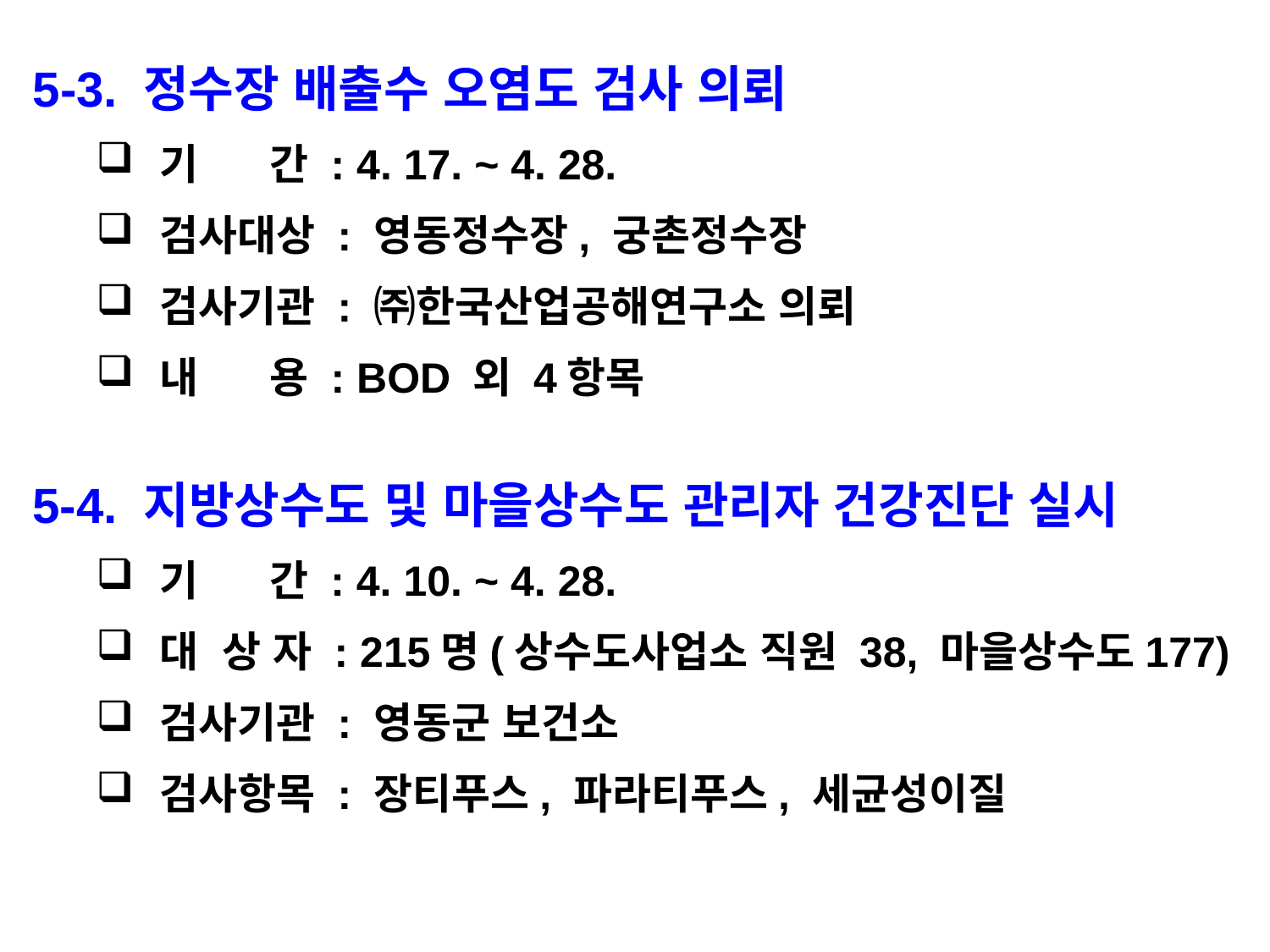

5-3. 정수장 배출수 오염도 검사 의뢰
기      간 : 4. 17. ~ 4. 28.
검사대상 : 영동정수장, 궁촌정수장
검사기관 : ㈜한국산업공해연구소 의뢰
내      용 : BOD 외 4항목

5-4. 지방상수도 및 마을상수도 관리자 건강진단 실시
기      간 : 4. 10. ~ 4. 28.
대  상 자 : 215명(상수도사업소 직원 38, 마을상수도177)
검사기관 : 영동군 보건소
검사항목 : 장티푸스, 파라티푸스, 세균성이질